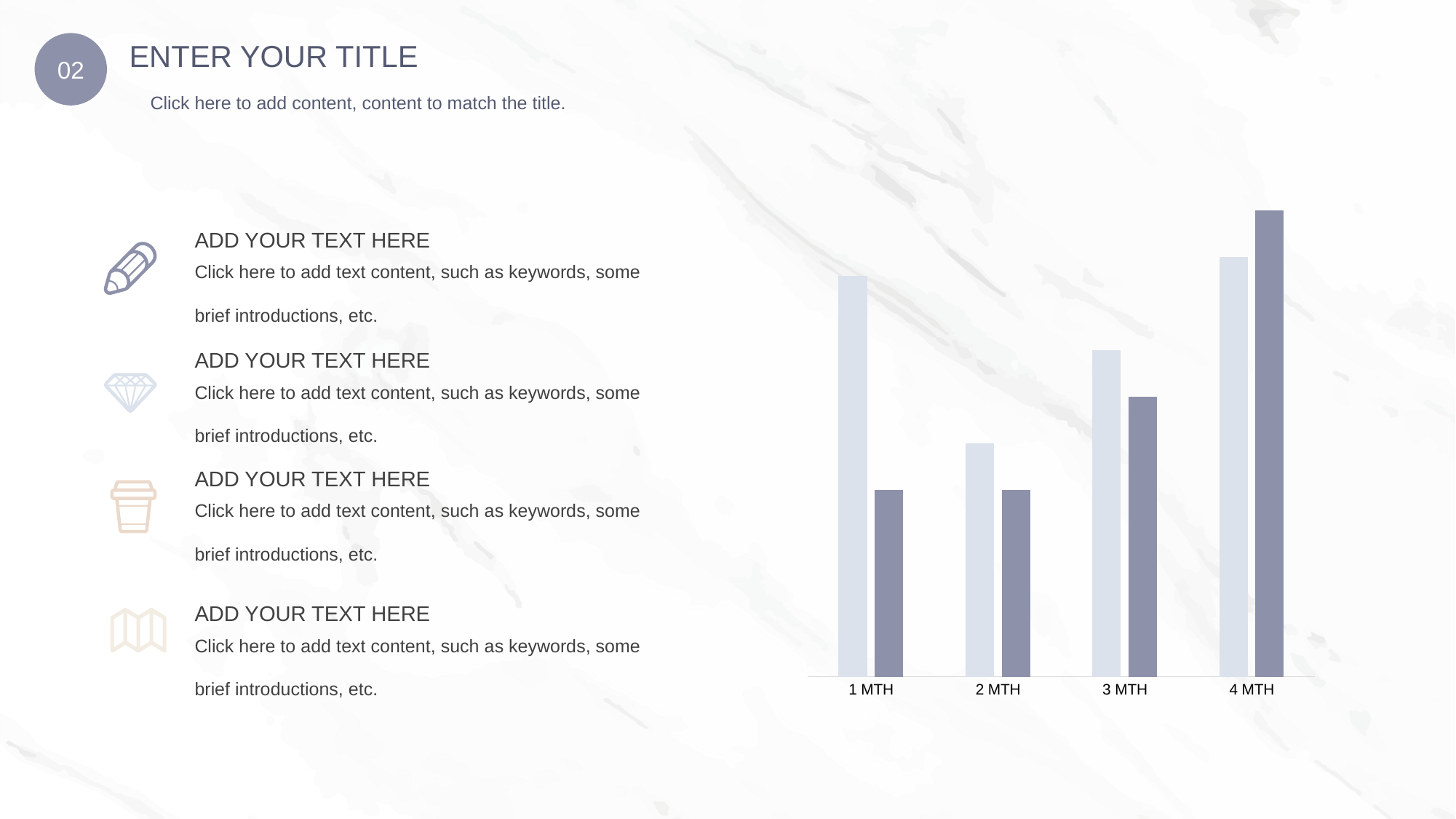

ENTER YOUR TITLE
02
Click here to add content, content to match the title.

### Chart

| Category | 系列 1 | 系列 3 |
|---|---|---|
| 1 MTH | 4.3 | 2.0 |
| 2 MTH | 2.5 | 2.0 |
| 3 MTH | 3.5 | 3.0 |
| 4 MTH | 4.5 | 5.0 |
ADD YOUR TEXT HERE

Click here to add text content, such as keywords, some brief introductions, etc.
ADD YOUR TEXT HERE

Click here to add text content, such as keywords, some brief introductions, etc.
ADD YOUR TEXT HERE

Click here to add text content, such as keywords, some brief introductions, etc.
ADD YOUR TEXT HERE

Click here to add text content, such as keywords, some brief introductions, etc.